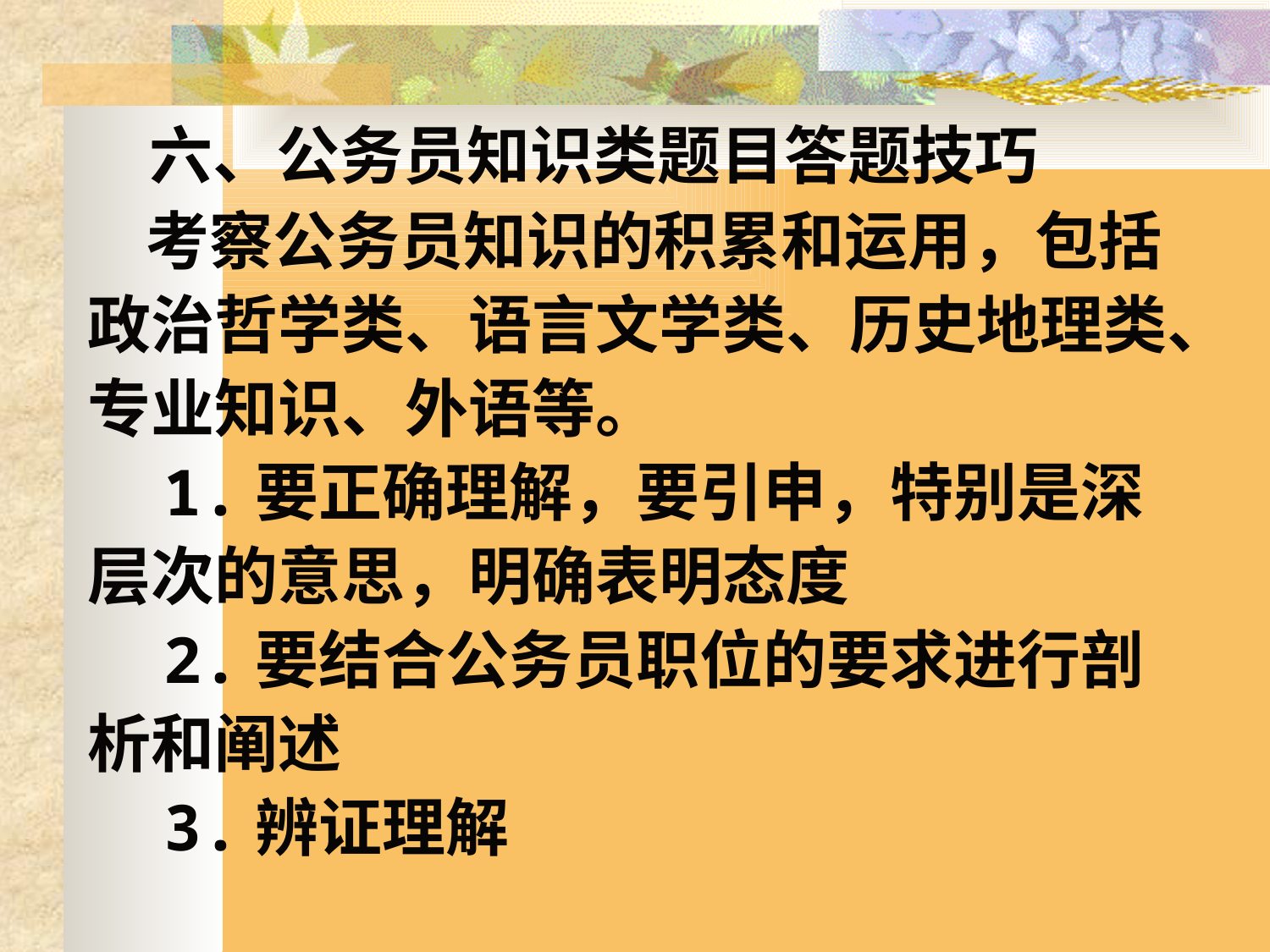

六、公务员知识类题目答题技巧
   考察公务员知识的积累和运用，包括政治哲学类、语言文学类、历史地理类、专业知识、外语等。
  1.要正确理解，要引申，特别是深层次的意思，明确表明态度
  2.要结合公务员职位的要求进行剖析和阐述
  3.辨证理解